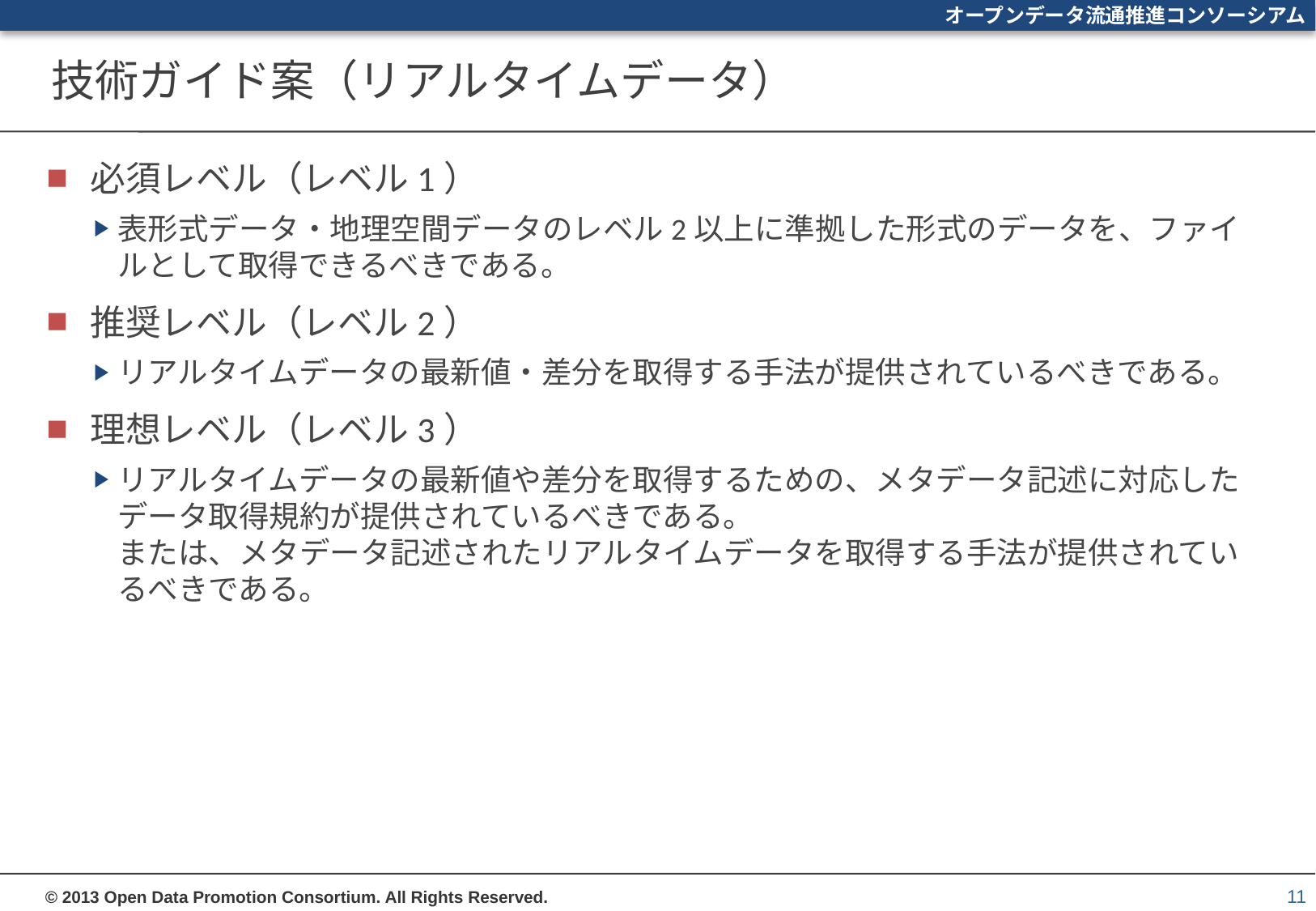

# 技術ガイド案（リアルタイムデータ）
必須レベル（レベル1）
表形式データ・地理空間データのレベル2以上に準拠した形式のデータを、ファイルとして取得できるべきである。
推奨レベル（レベル2）
リアルタイムデータの最新値・差分を取得する手法が提供されているべきである。
理想レベル（レベル3）
リアルタイムデータの最新値や差分を取得するための、メタデータ記述に対応したデータ取得規約が提供されているべきである。
または、メタデータ記述されたリアルタイムデータを取得する手法が提供されているべきである。
11